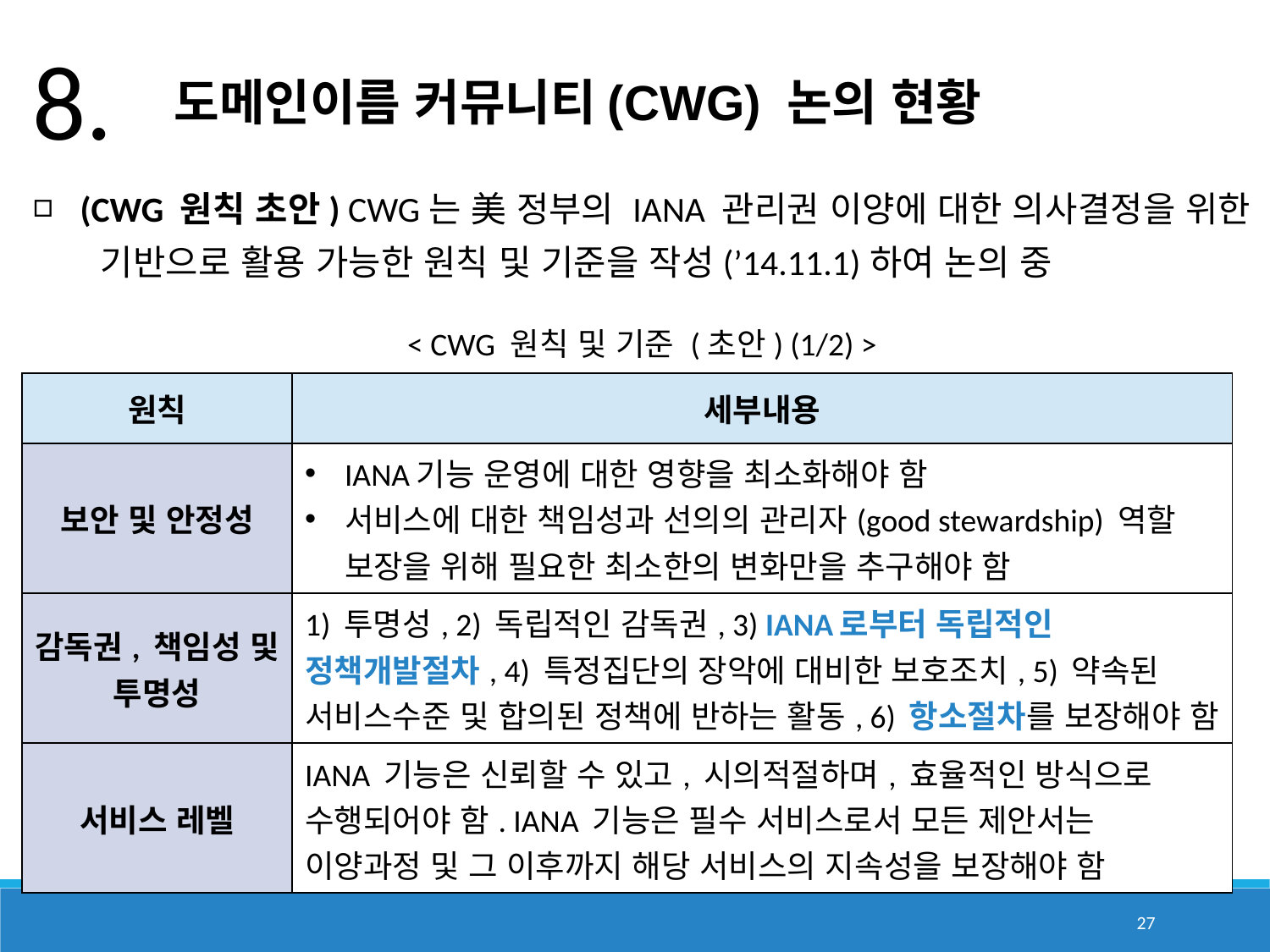

8.
     도메인이름 커뮤니티(CWG) 논의 현황
(CWG 원칙 초안) CWG는 美 정부의 IANA 관리권 이양에 대한 의사결정을 위한
      기반으로 활용 가능한 원칙 및 기준을 작성(’14.11.1)하여 논의 중

< CWG 원칙 및 기준 (초안) (1/2) >
| 원칙 | 세부내용 |
| --- | --- |
| 보안 및 안정성 | IANA기능 운영에 대한 영향을 최소화해야 함 서비스에 대한 책임성과 선의의 관리자(good stewardship) 역할 보장을 위해 필요한 최소한의 변화만을 추구해야 함 |
| 감독권, 책임성 및 투명성 | 1) 투명성, 2) 독립적인 감독권, 3) IANA로부터 독립적인 정책개발절차, 4) 특정집단의 장악에 대비한 보호조치, 5) 약속된 서비스수준 및 합의된 정책에 반하는 활동, 6) 항소절차를 보장해야 함 |
| 서비스 레벨 | IANA 기능은 신뢰할 수 있고, 시의적절하며, 효율적인 방식으로 수행되어야 함. IANA 기능은 필수 서비스로서 모든 제안서는 이양과정 및 그 이후까지 해당 서비스의 지속성을 보장해야 함 |
27